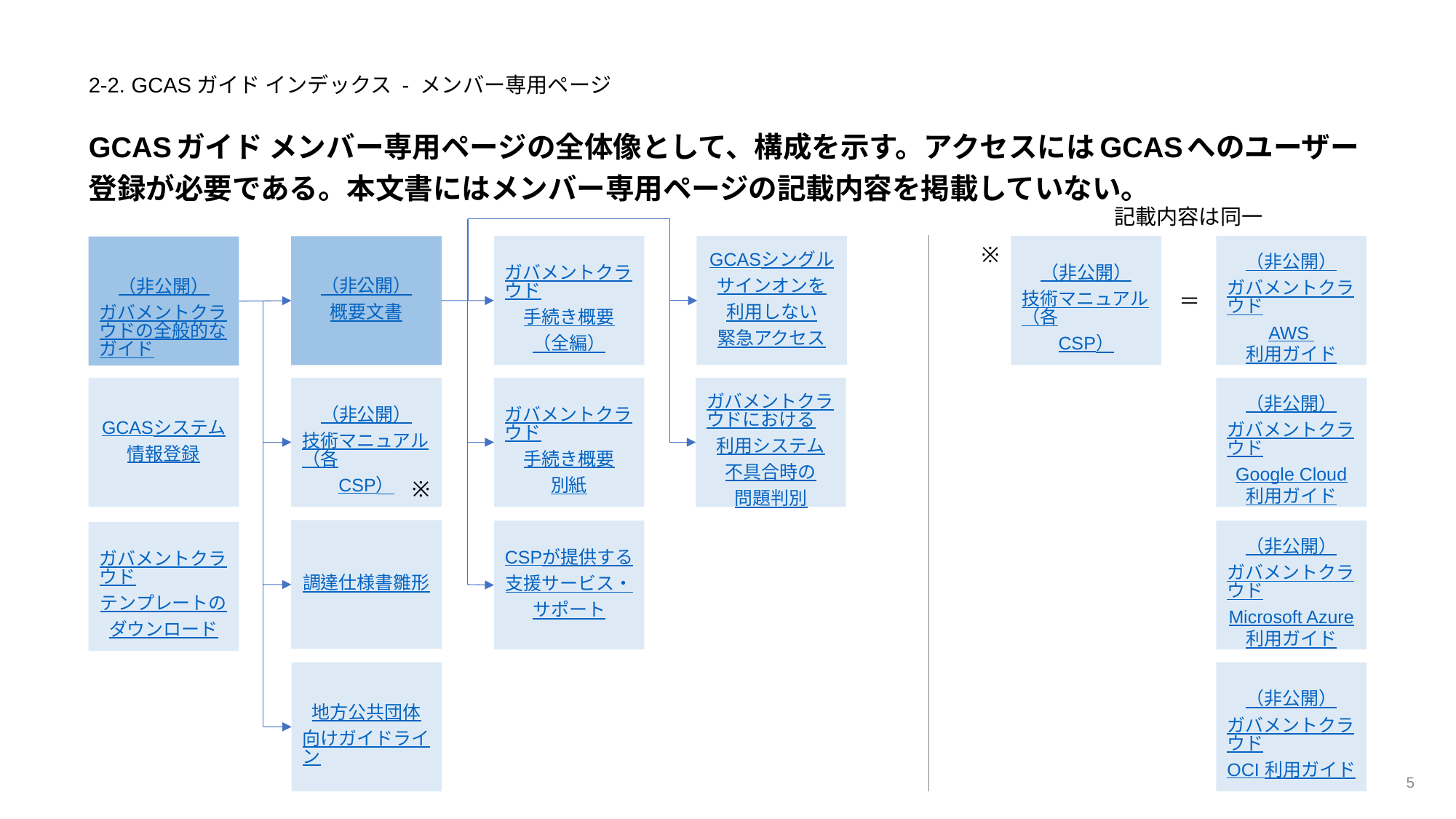

# 2-2. GCASガイド インデックス - メンバー専用ページ
GCASガイド メンバー専用ページの全体像として、構成を示す。アクセスにはGCASへのユーザー登録が必要である。本文書にはメンバー専用ページの記載内容を掲載していない。
記載内容は同一

※
ガバメントクラウド
手続き概要
（全編）
GCASシングル
サインオンを
利用しない
緊急アクセス
（非公開）
技術マニュアル（各CSP）
（非公開）
ガバメントクラウド
AWS 利用ガイド
（非公開）
概要文書
（非公開）
ガバメントクラウドの全般的なガイド
＝
GCASシステム
情報登録
（非公開）
技術マニュアル（各CSP）
ガバメントクラウド
手続き概要
別紙
ガバメントクラウドにおける
利用システム
不具合時の
問題判別
（非公開）
ガバメントクラウド
Google Cloud
利用ガイド
※
調達仕様書雛形
CSPが提供する
支援サービス・
サポート
（非公開）
ガバメントクラウド
Microsoft Azure
利用ガイド
ガバメントクラウド
テンプレートの
ダウンロード
地方公共団体
向けガイドライン
（非公開）
ガバメントクラウド
OCI 利用ガイド
5